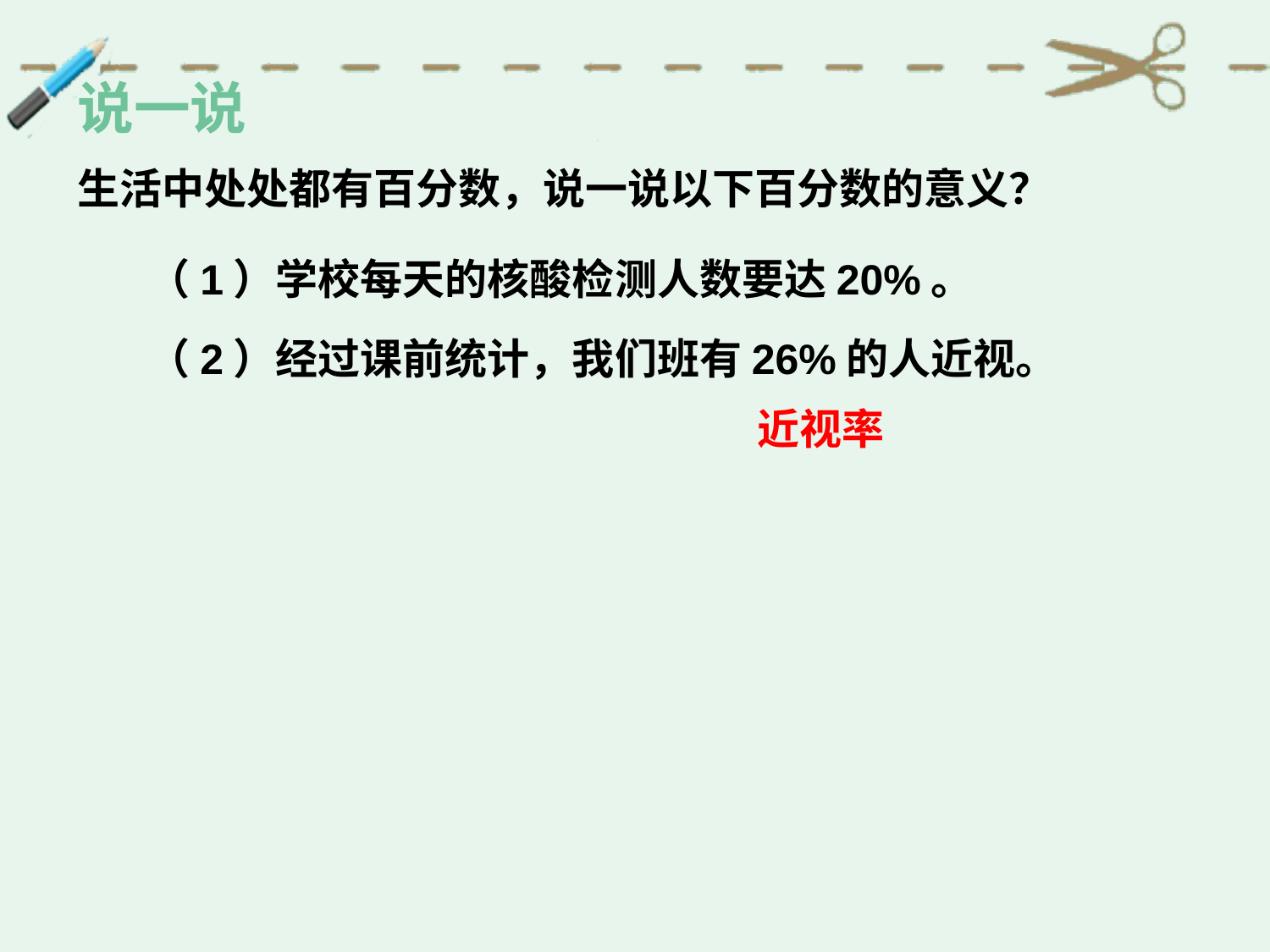

说一说
生活中处处都有百分数，说一说以下百分数的意义？

（1）学校每天的核酸检测人数要达20%。
（2）经过课前统计，我们班有26%的人近视。
近视率